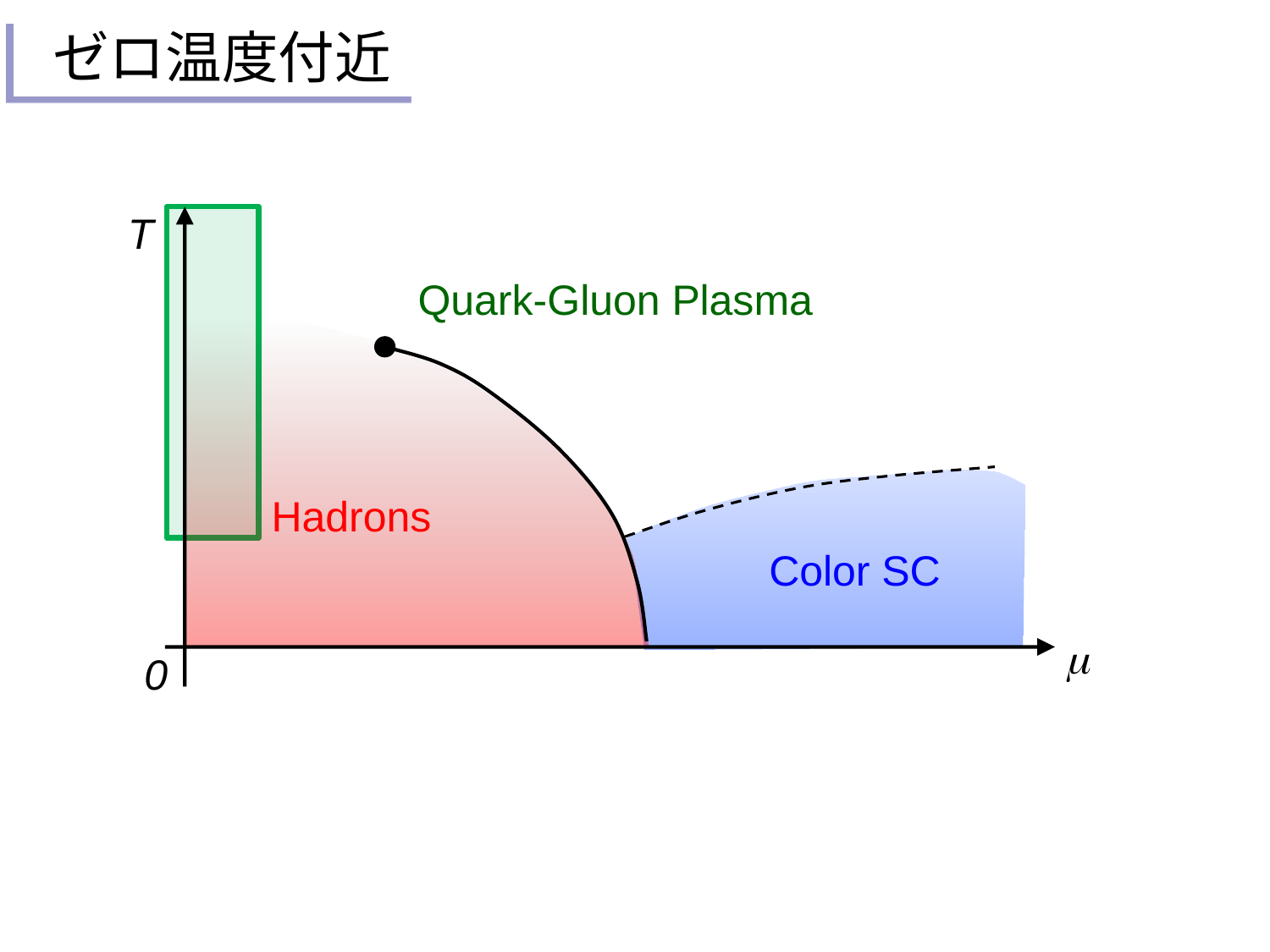

# ゼロ温度付近
T

Quark-Gluon Plasma

Hadrons
Color SC
μ
0